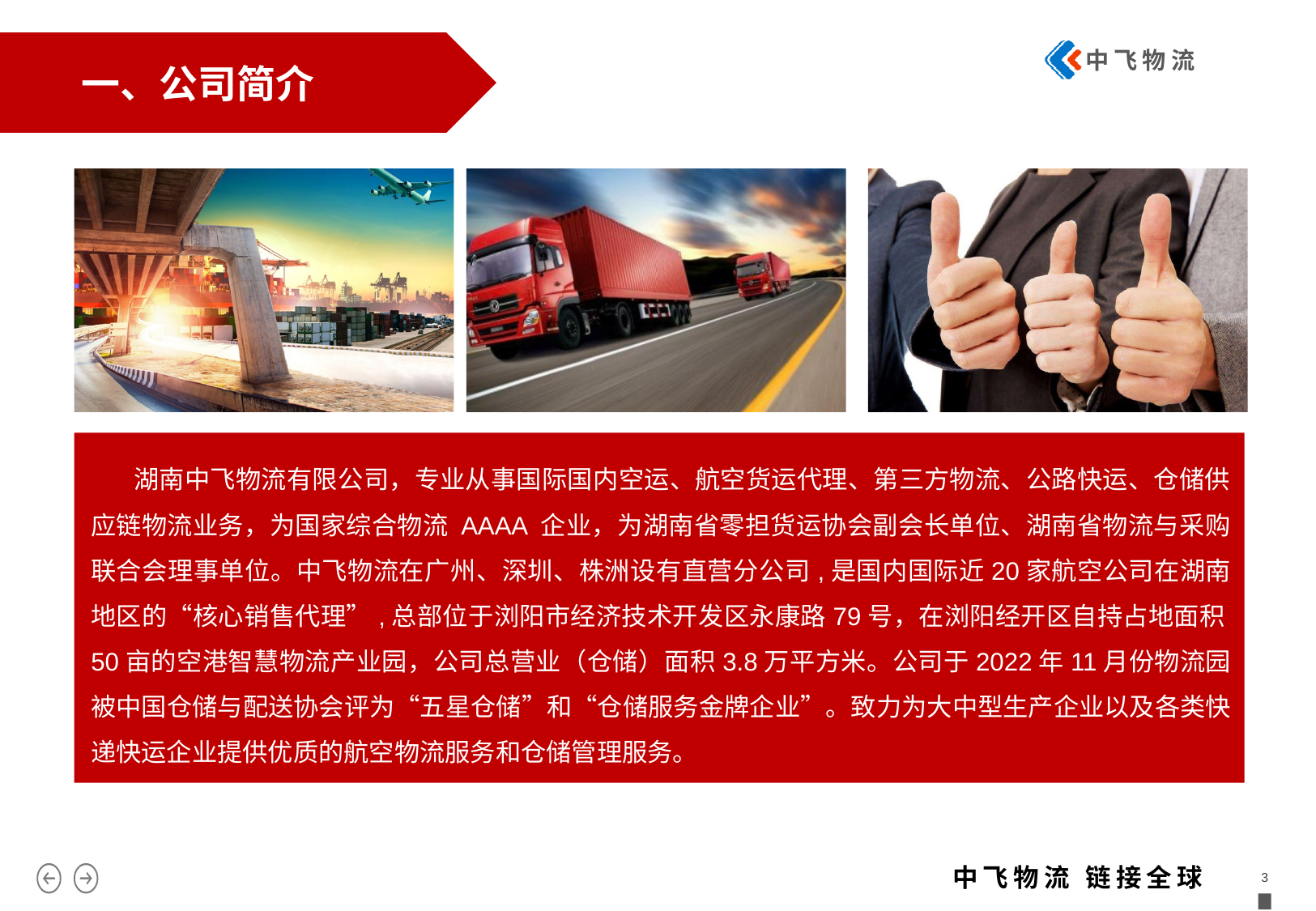

# 一、公司简介

湖南中飞物流有限公司，专业从事国际国内空运、航空货运代理、第三方物流、公路快运、仓储供应链物流业务，为国家综合物流 AAAA 企业，为湖南省零担货运协会副会长单位、湖南省物流与采购联合会理事单位。中飞物流在广州、深圳、株洲设有直营分公司,是国内国际近20家航空公司在湖南地区的“核心销售代理”,总部位于浏阳市经济技术开发区永康路79号，在浏阳经开区自持占地面积50亩的空港智慧物流产业园，公司总营业（仓储）面积3.8万平方米。公司于2022年11月份物流园被中国仓储与配送协会评为“五星仓储”和“仓储服务金牌企业”。致力为大中型生产企业以及各类快递快运企业提供优质的航空物流服务和仓储管理服务。